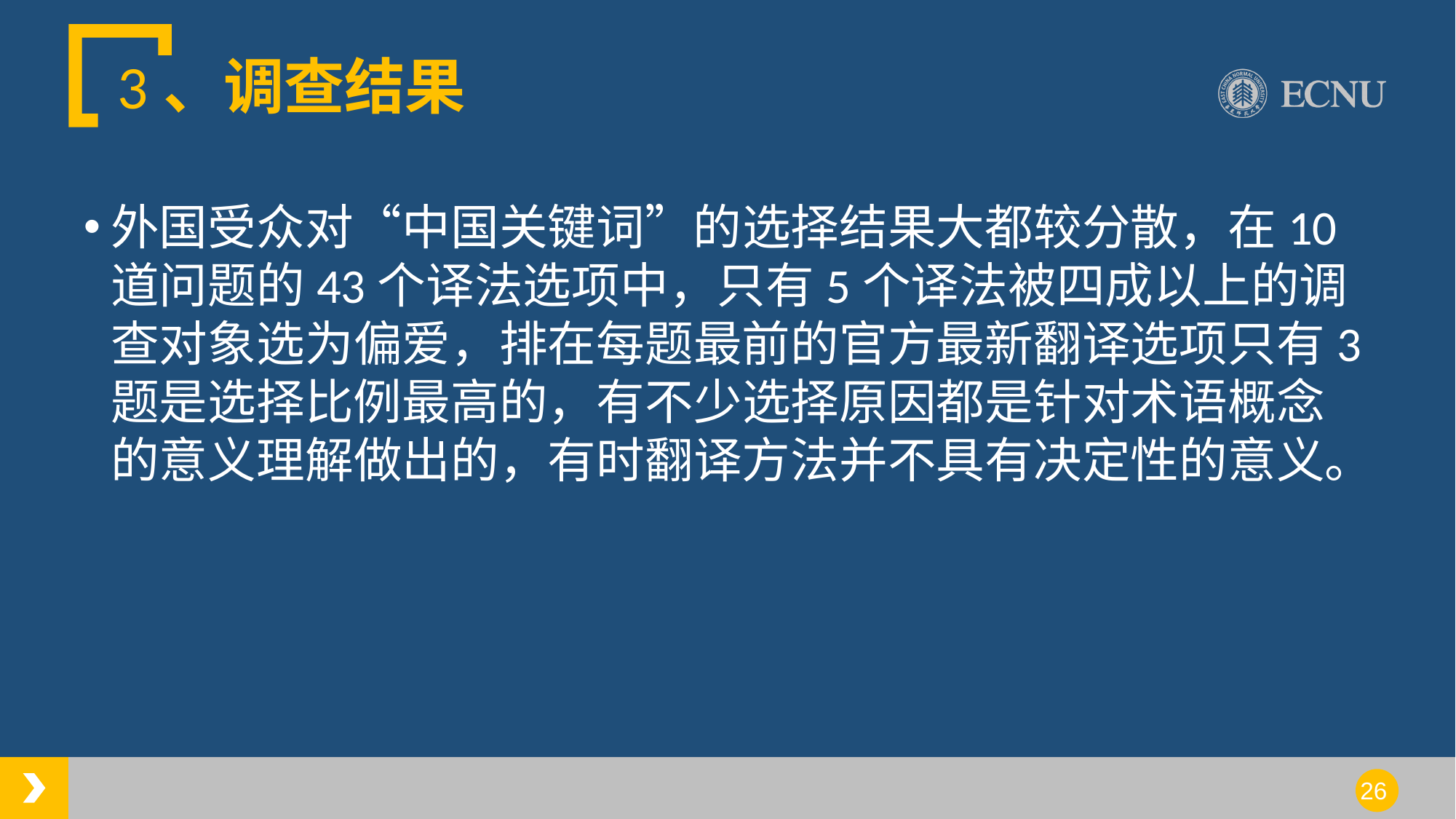

# 3、调查结果
外国受众对“中国关键词”的选择结果大都较分散，在10道问题的43个译法选项中，只有5个译法被四成以上的调查对象选为偏爱，排在每题最前的官方最新翻译选项只有3题是选择比例最高的，有不少选择原因都是针对术语概念的意义理解做出的，有时翻译方法并不具有决定性的意义。